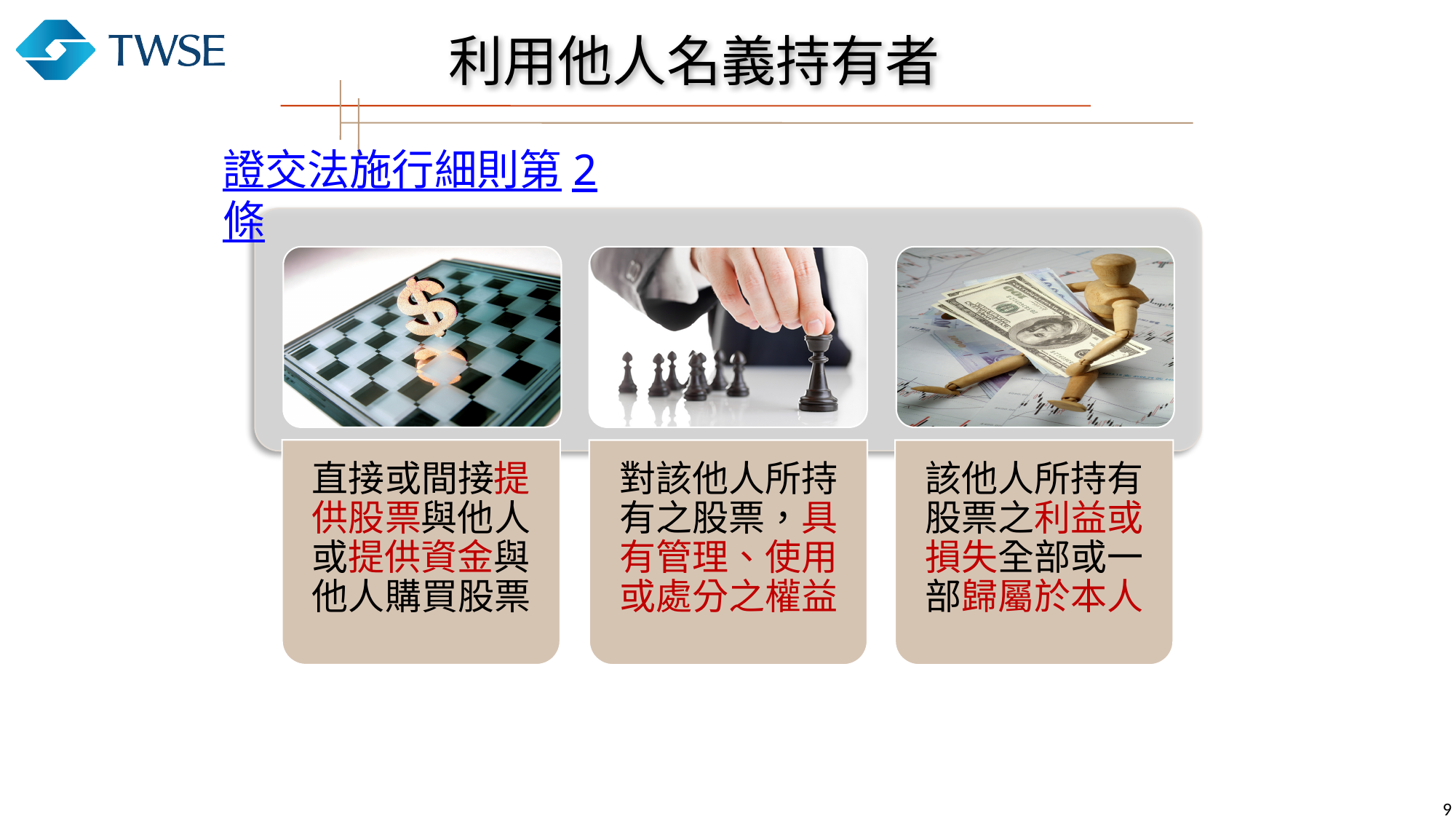

#
利用他人名義持有者
證交法施行細則第2條
直接或間接提供股票與他人或提供資金與他人購買股票
對該他人所持有之股票，具有管理、使用或處分之權益
該他人所持有股票之利益或損失全部或一部歸屬於本人
9